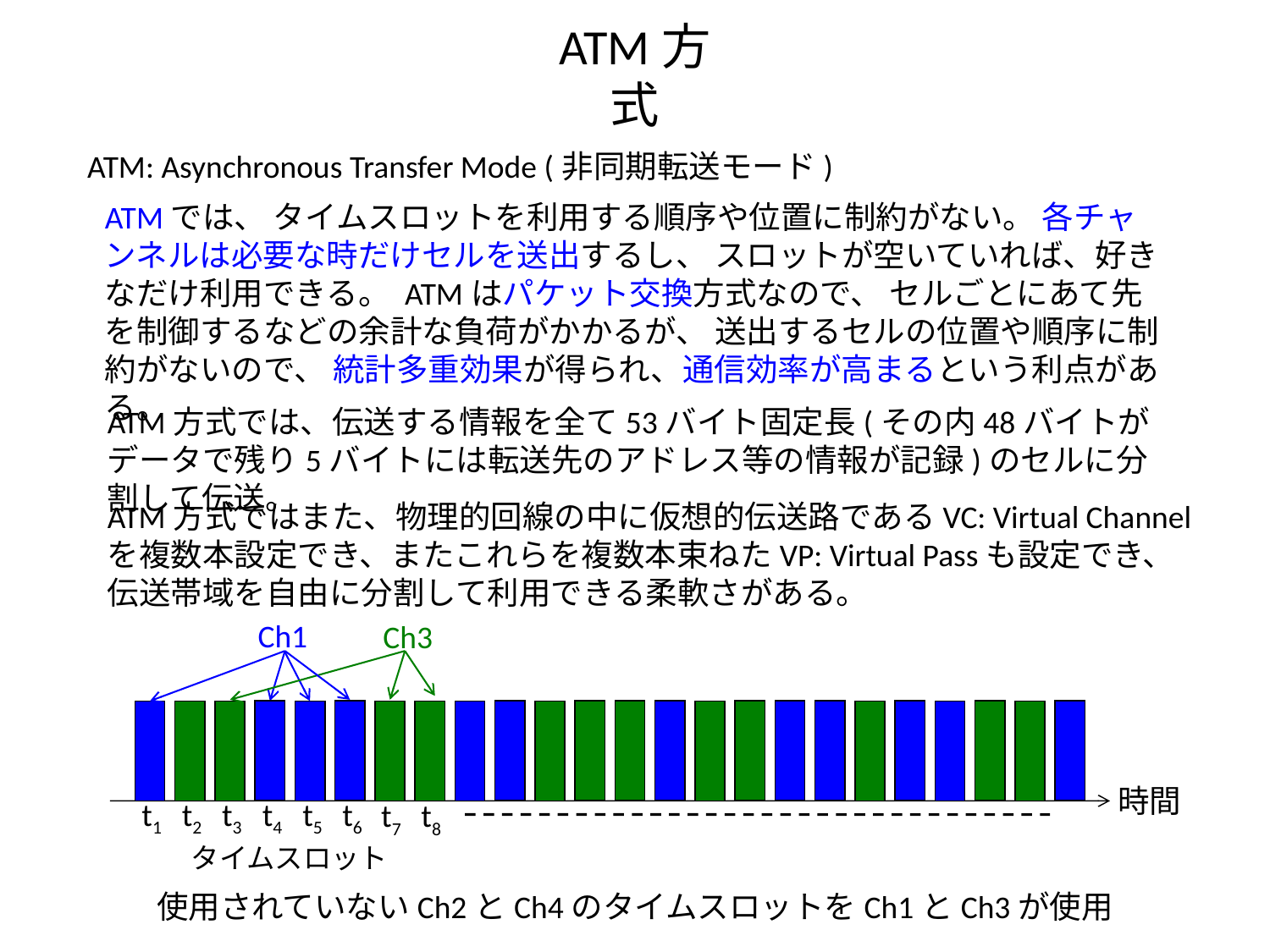

# ATM方式
ATM: Asynchronous Transfer Mode (非同期転送モード)
ATMでは、 タイムスロットを利用する順序や位置に制約がない。 各チャンネルは必要な時だけセルを送出するし、 スロットが空いていれば、好きなだけ利用できる。 ATMはパケット交換方式なので、 セルごとにあて先を制御するなどの余計な負荷がかかるが、 送出するセルの位置や順序に制約がないので、 統計多重効果が得られ、通信効率が高まるという利点がある。
ATM方式では、伝送する情報を全て53バイト固定長(その内48バイトがデータで残り5バイトには転送先のアドレス等の情報が記録)のセルに分割して伝送。
ATM方式ではまた、物理的回線の中に仮想的伝送路であるVC: Virtual Channelを複数本設定でき、またこれらを複数本束ねたVP: Virtual Passも設定でき、伝送帯域を自由に分割して利用できる柔軟さがある。
Ch1
Ch3

時間
t1
t2
t3
t4
t5
t6
t7
t8

タイムスロット
使用されていないCh2とCh4のタイムスロットをCh1とCh3が使用